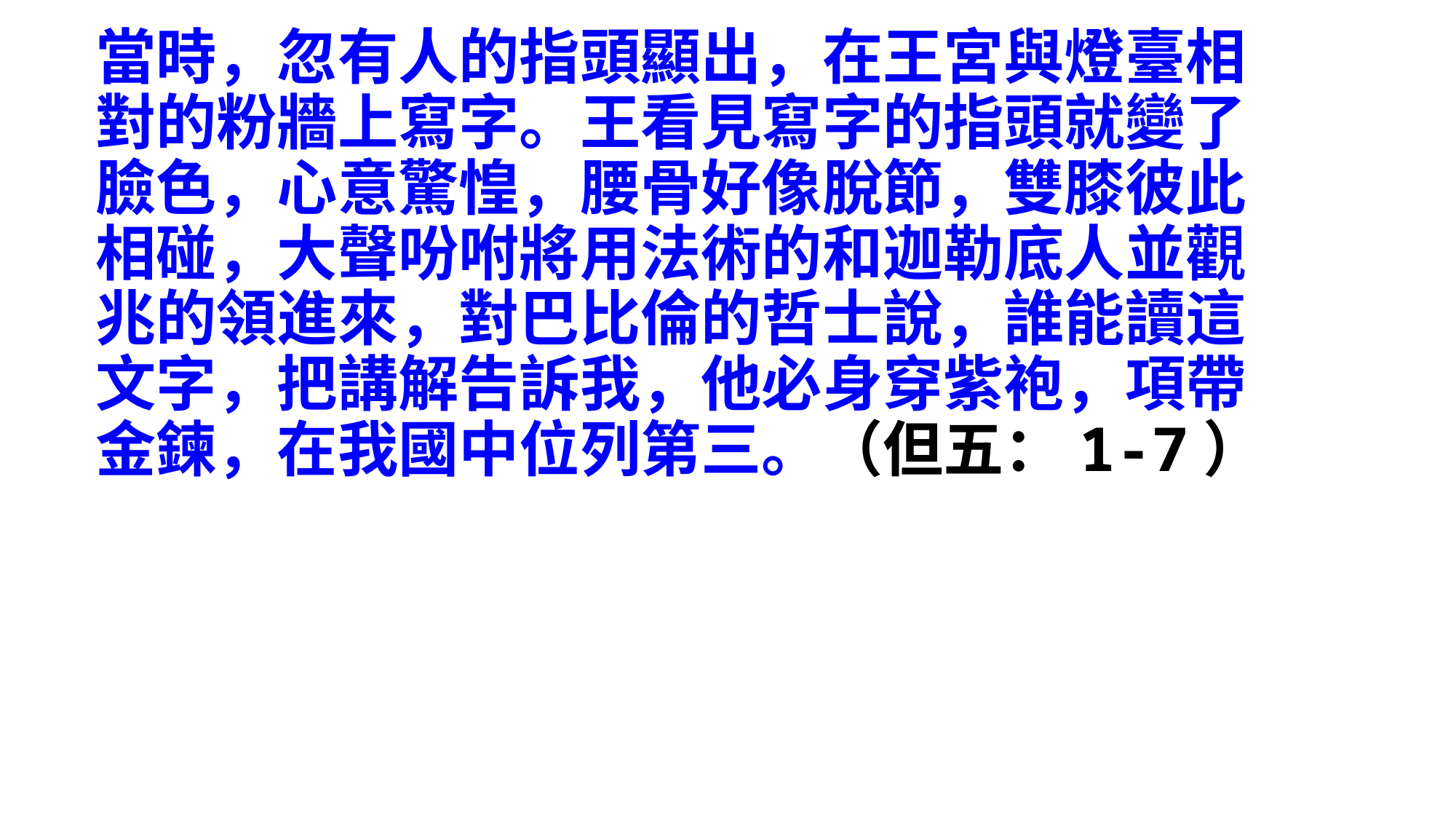

當時，忽有人的指頭顯出，在王宮與燈臺相對的粉牆上寫字。王看見寫字的指頭就變了臉色，心意驚惶，腰骨好像脫節，雙膝彼此相碰，大聲吩咐將用法術的和迦勒底人並觀兆的領進來，對巴比倫的哲士說，誰能讀這文字，把講解告訴我，他必身穿紫袍，項帶金鍊，在我國中位列第三。（但五：1-7）